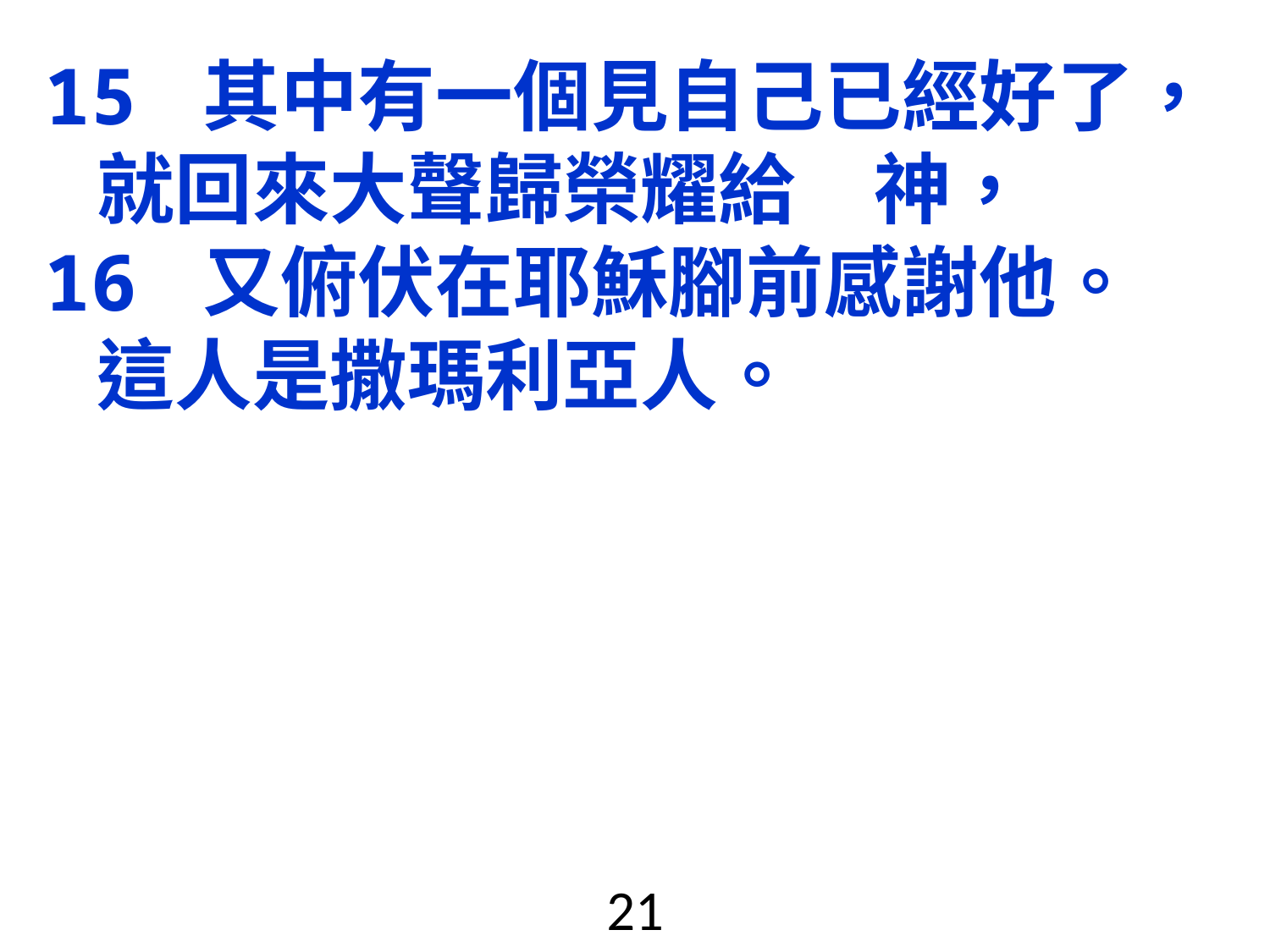

# 15 其中有一個見自己已經好了， 就回來大聲歸榮耀給　神， 16 又俯伏在耶穌腳前感謝他。 這人是撒瑪利亞人。
21